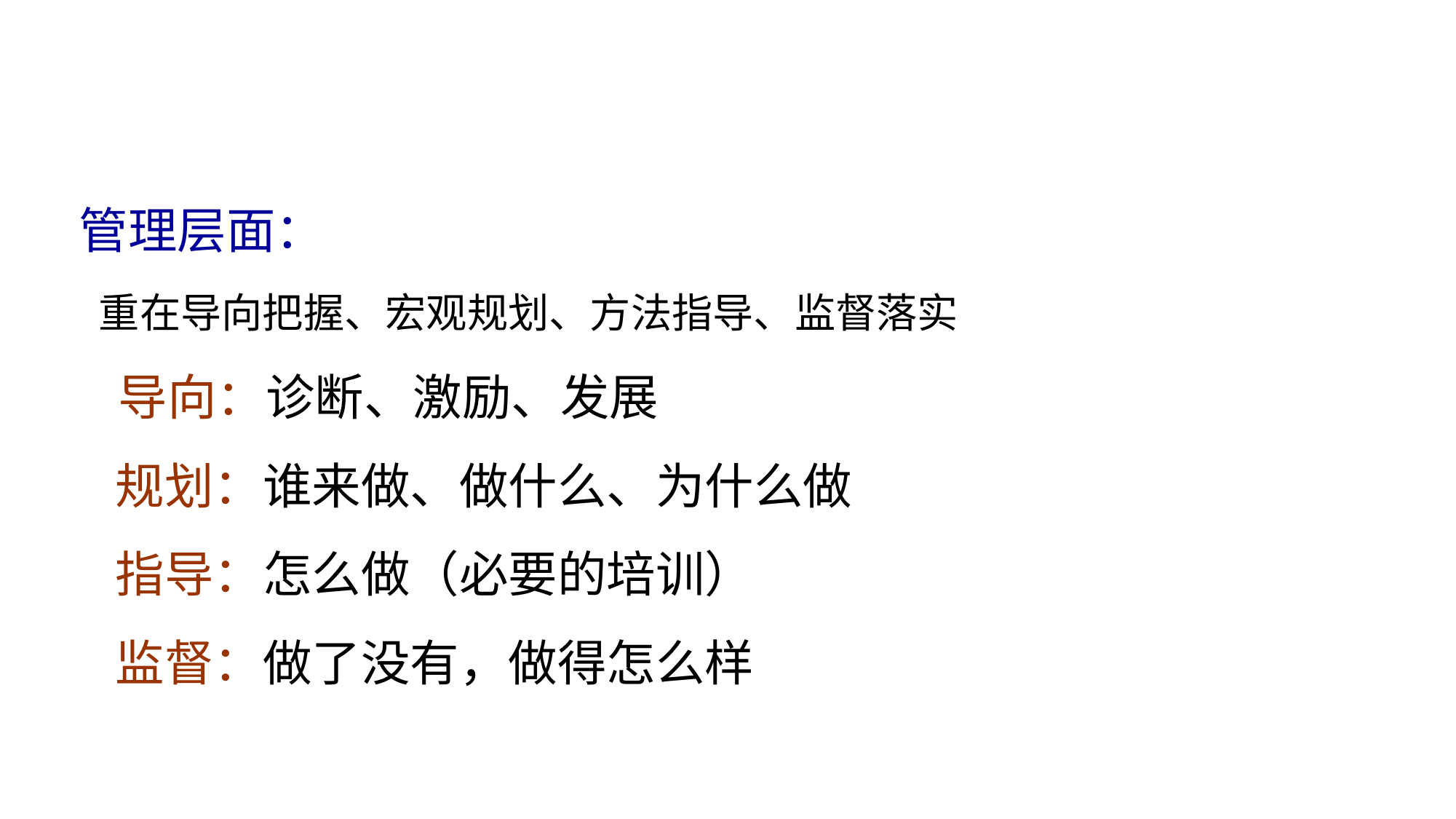

管理层面：
    重在导向把握、宏观规划、方法指导、监督落实
      导向：诊断、激励、发展
     规划：谁来做、做什么、为什么做
     指导：怎么做（必要的培训）
     监督：做了没有，做得怎么样

实效性